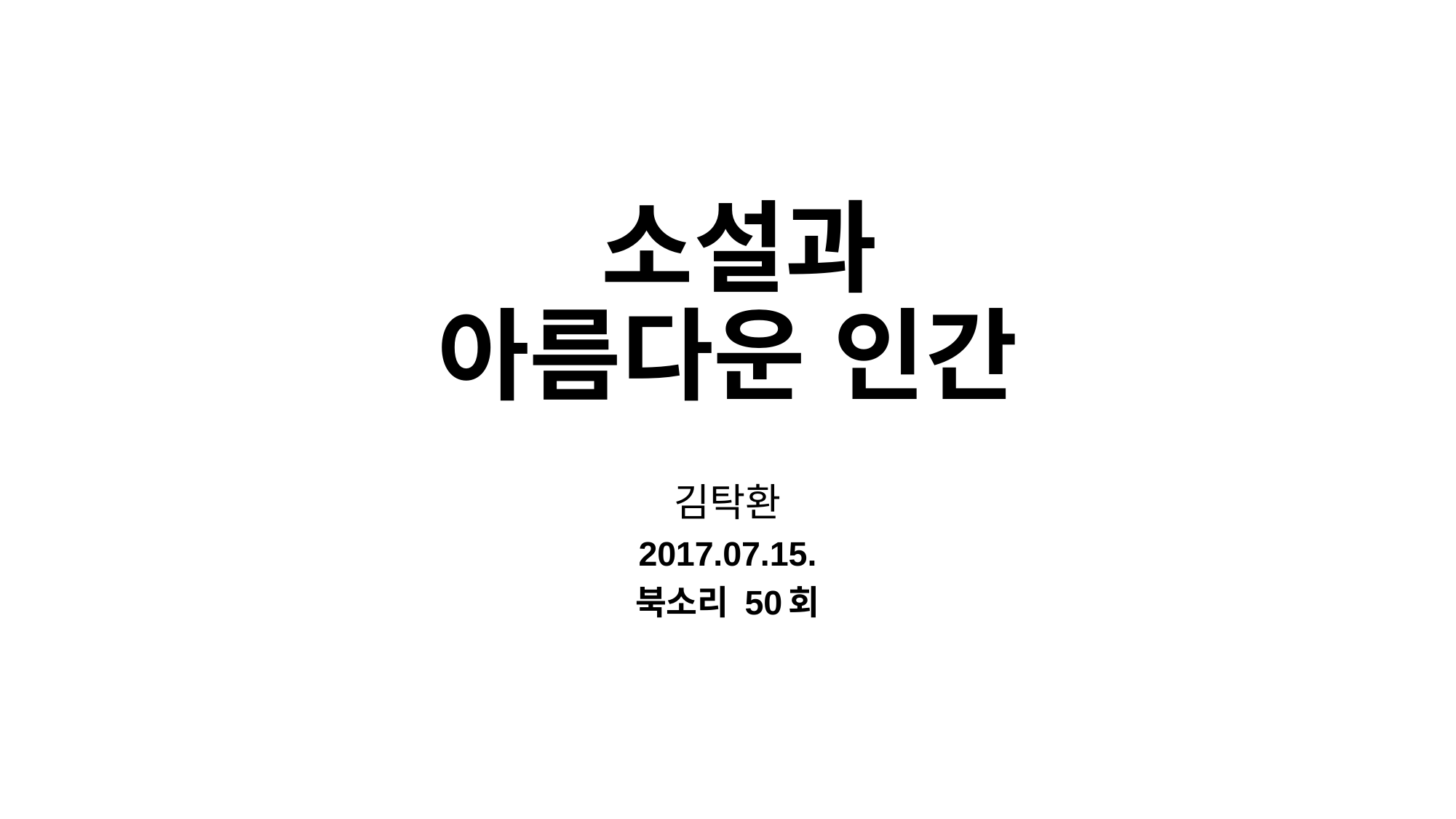

# 소설과 아름다운 인간

김탁환
2017.07.15.
북소리 50회